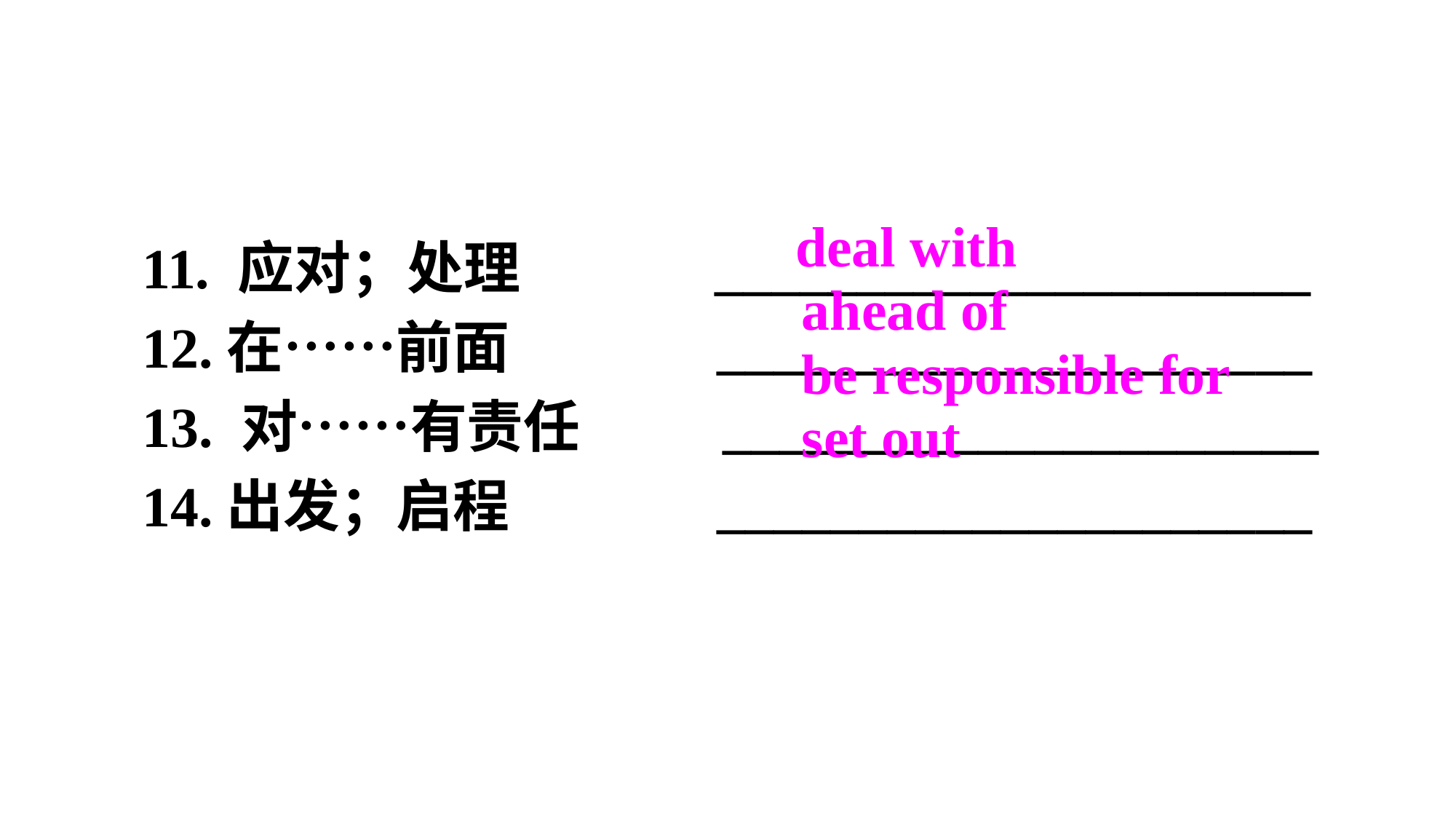

deal with
 ahead of
 be responsible for
 set out
11. 应对；处理              _____________________
12.在……前面               _____________________
13. 对……有责任          _____________________
14.出发；启程               _____________________